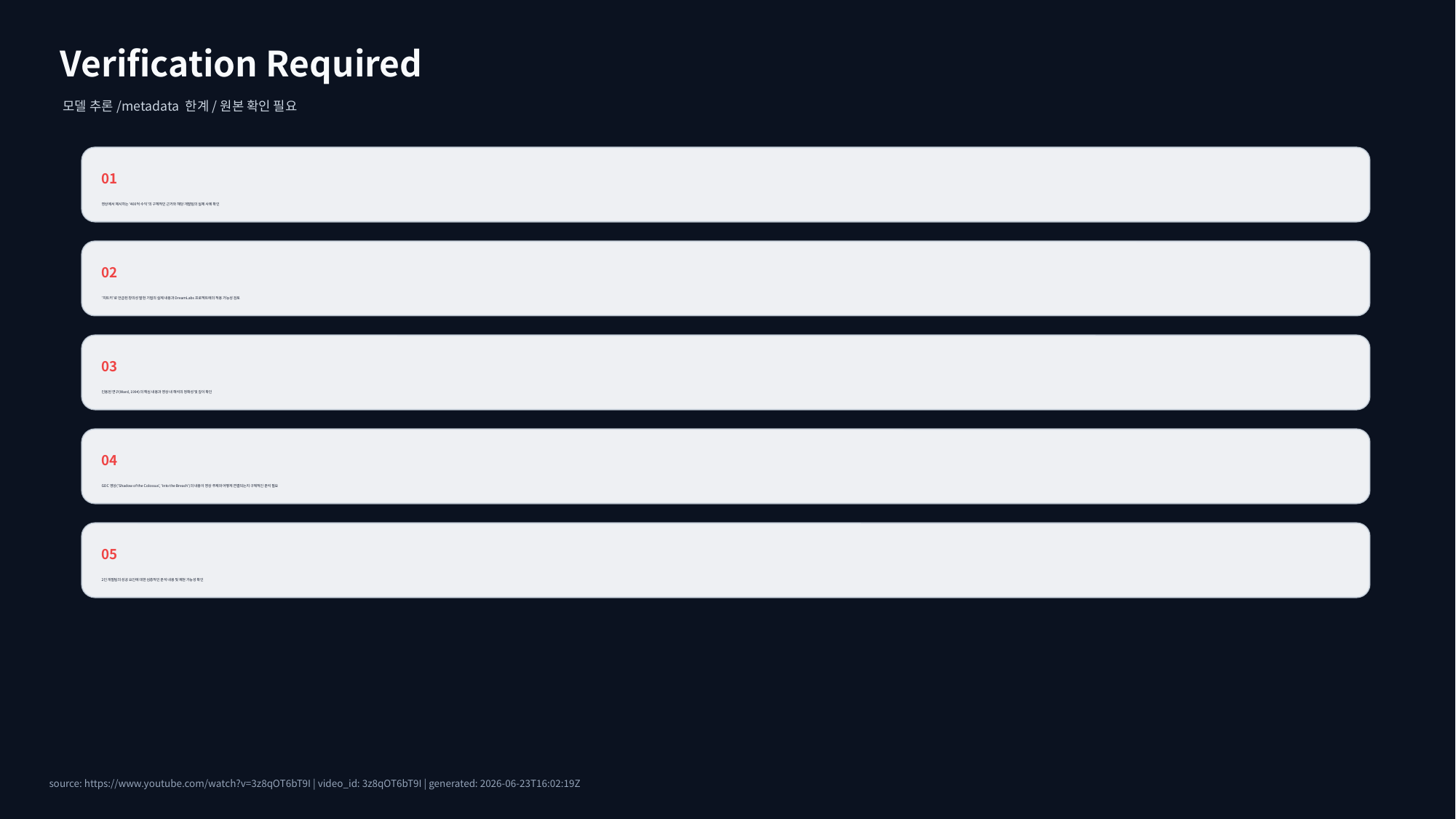

Verification Required
모델 추론/metadata 한계/원본 확인 필요

01
영상에서 제시하는 '400억 수익'의 구체적인 근거와 해당 개발팀의 실제 사례 확인

02
'치트키'로 언급된 창의성 발현 기법의 실제 내용과 DreamLabs 프로젝트에의 적용 가능성 검토

03
인용된 연구(Ward, 1994)의 핵심 내용과 영상 내 해석의 정확성 및 깊이 확인

04
GDC 영상('Shadow of the Colossus', 'Into the Breach')의 내용이 영상 주제와 어떻게 연결되는지 구체적인 분석 필요

05
2인 개발팀의 성공 요인에 대한 심층적인 분석 내용 및 재현 가능성 확인
source: https://www.youtube.com/watch?v=3z8qOT6bT9I | video_id: 3z8qOT6bT9I | generated: 2026-06-23T16:02:19Z